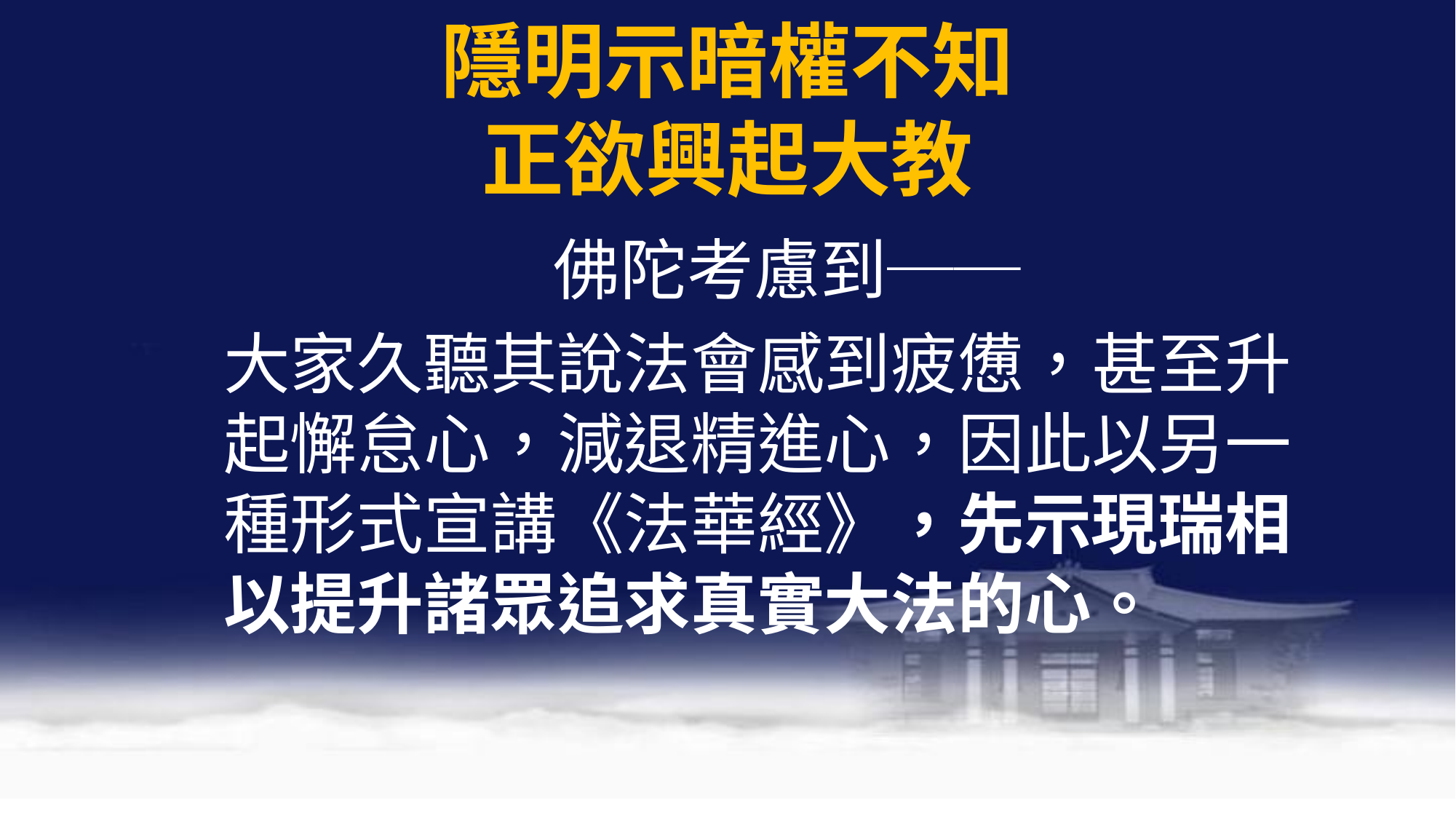

# 隱明示暗權不知 正欲興起大教
佛陀考慮到──
大家久聽其說法會感到疲憊，甚至升起懈怠心，減退精進心，因此以另一種形式宣講《法華經》，先示現瑞相以提升諸眾追求真實大法的心。